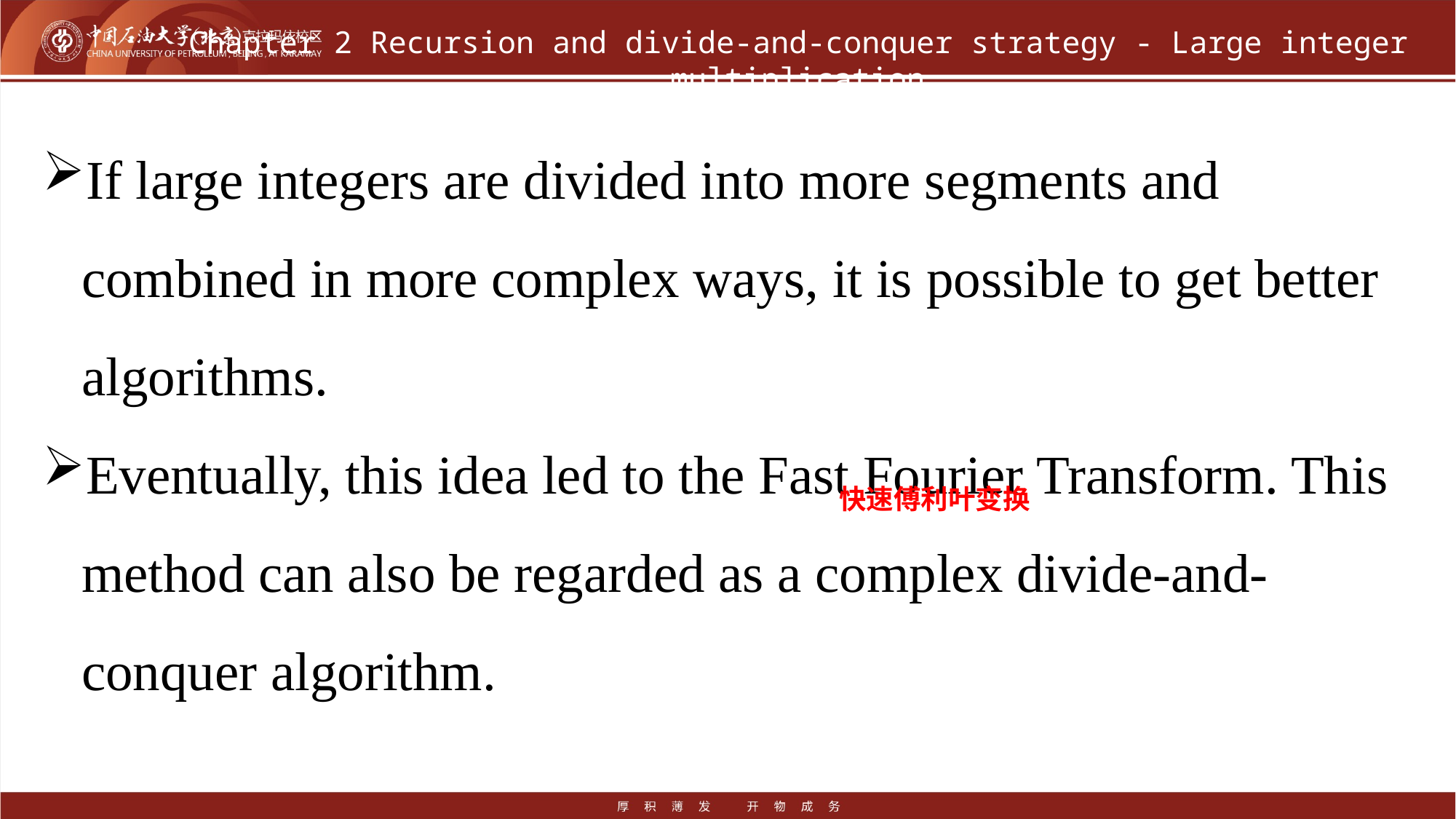

# Chapter 2 Recursion and divide-and-conquer strategy - Large integer multiplication
If large integers are divided into more segments and combined in more complex ways, it is possible to get better algorithms.
Eventually, this idea led to the Fast Fourier Transform. This method can also be regarded as a complex divide-and-conquer algorithm.
快速傅利叶变换